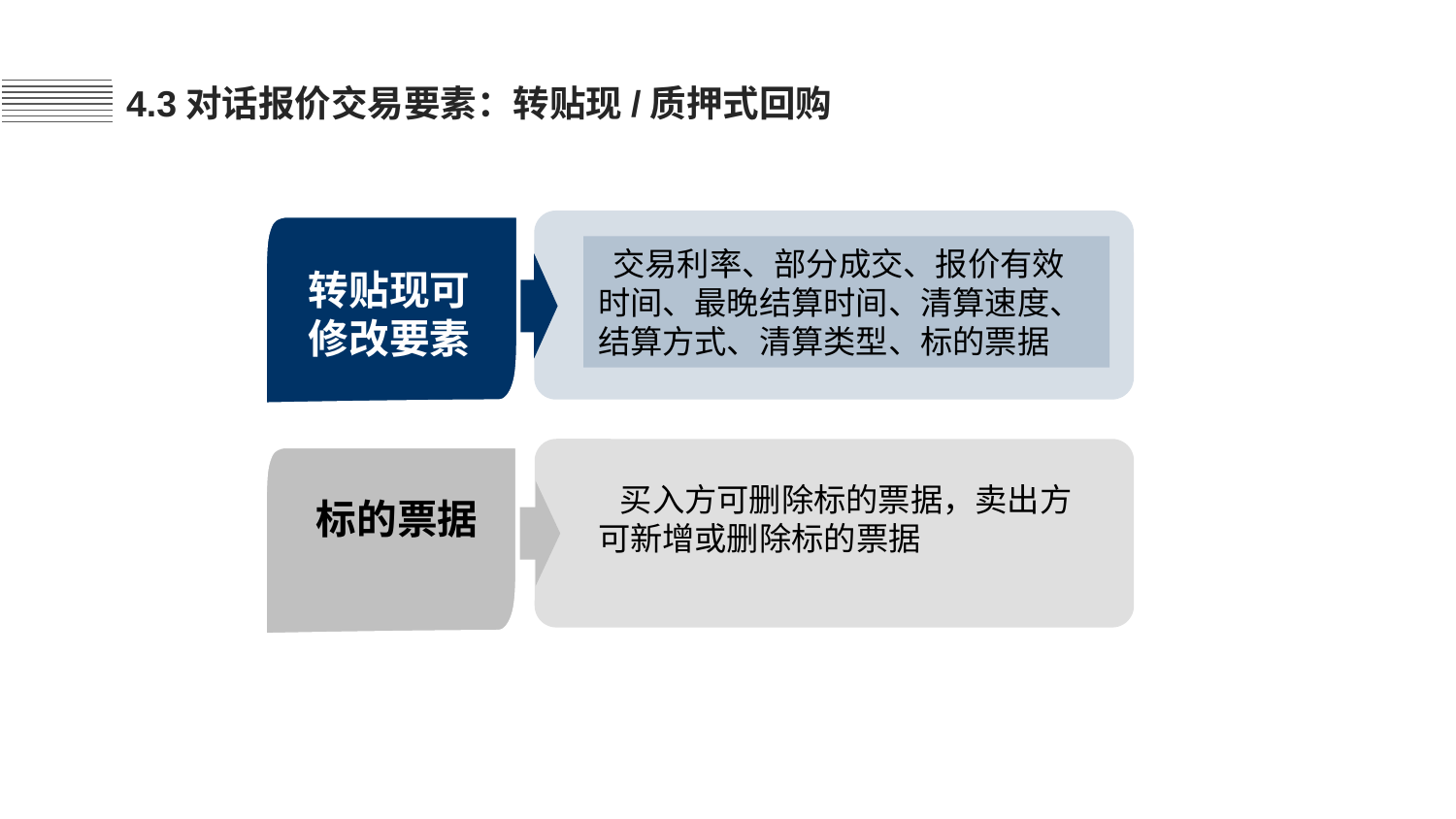

4.3对话报价交易要素：转贴现/质押式回购

 交易利率、部分成交、报价有效时间、最晚结算时间、清算速度、结算方式、清算类型、标的票据

转贴现可修改要素

  买入方可删除标的票据，卖出方可新增或删除标的票据

标的票据